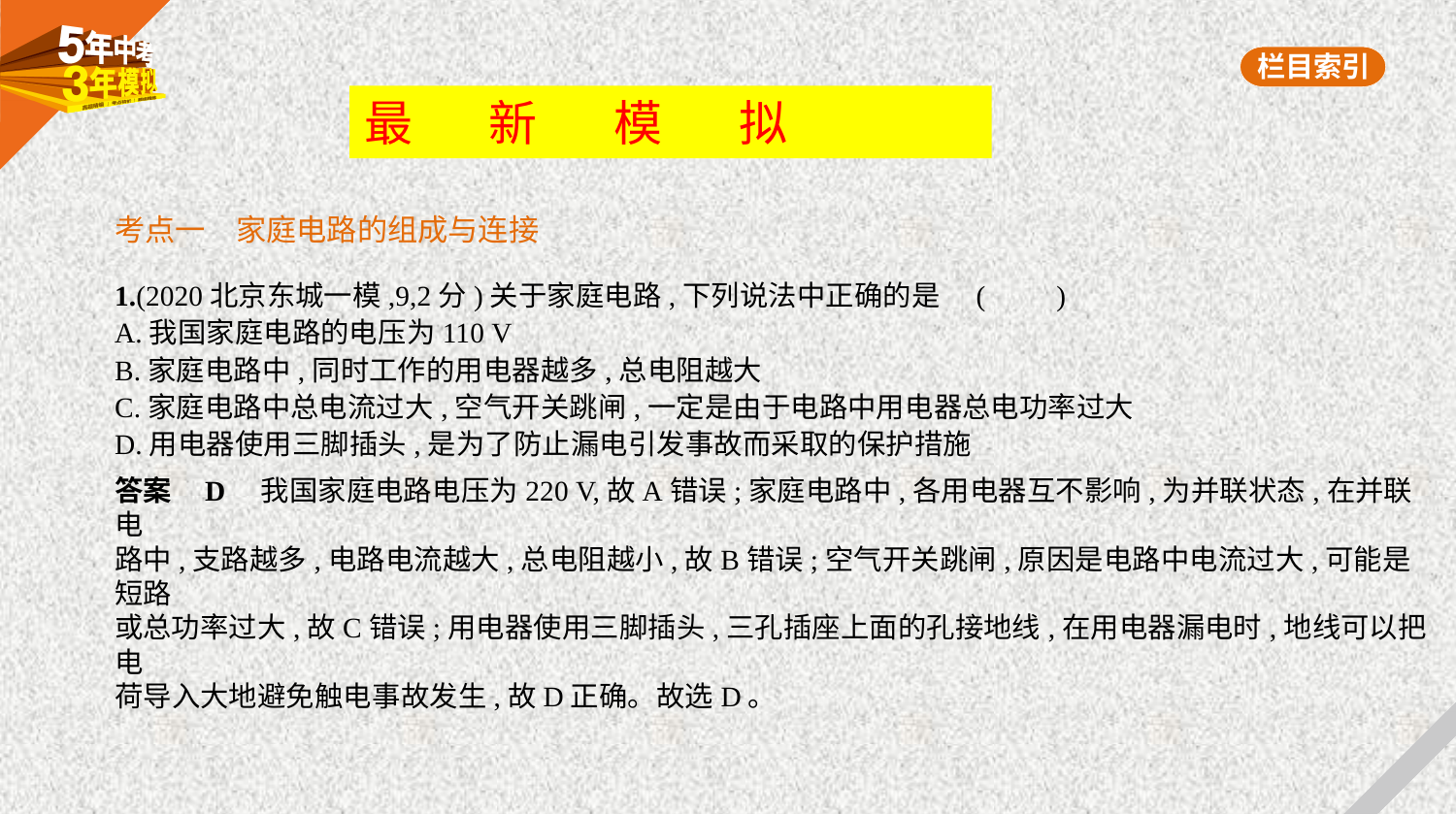

最       新       模       拟
考点一　家庭电路的组成与连接
1.(2020北京东城一模,9,2分)关于家庭电路,下列说法中正确的是 (　　)
A.我国家庭电路的电压为110 V
B.家庭电路中,同时工作的用电器越多,总电阻越大
C.家庭电路中总电流过大,空气开关跳闸,一定是由于电路中用电器总电功率过大
D.用电器使用三脚插头,是为了防止漏电引发事故而采取的保护措施
答案    D　我国家庭电路电压为220 V,故A错误;家庭电路中,各用电器互不影响,为并联状态,在并联电
路中,支路越多,电路电流越大,总电阻越小,故B错误;空气开关跳闸,原因是电路中电流过大,可能是短路
或总功率过大,故C错误;用电器使用三脚插头,三孔插座上面的孔接地线,在用电器漏电时,地线可以把电
荷导入大地避免触电事故发生,故D正确。故选D。